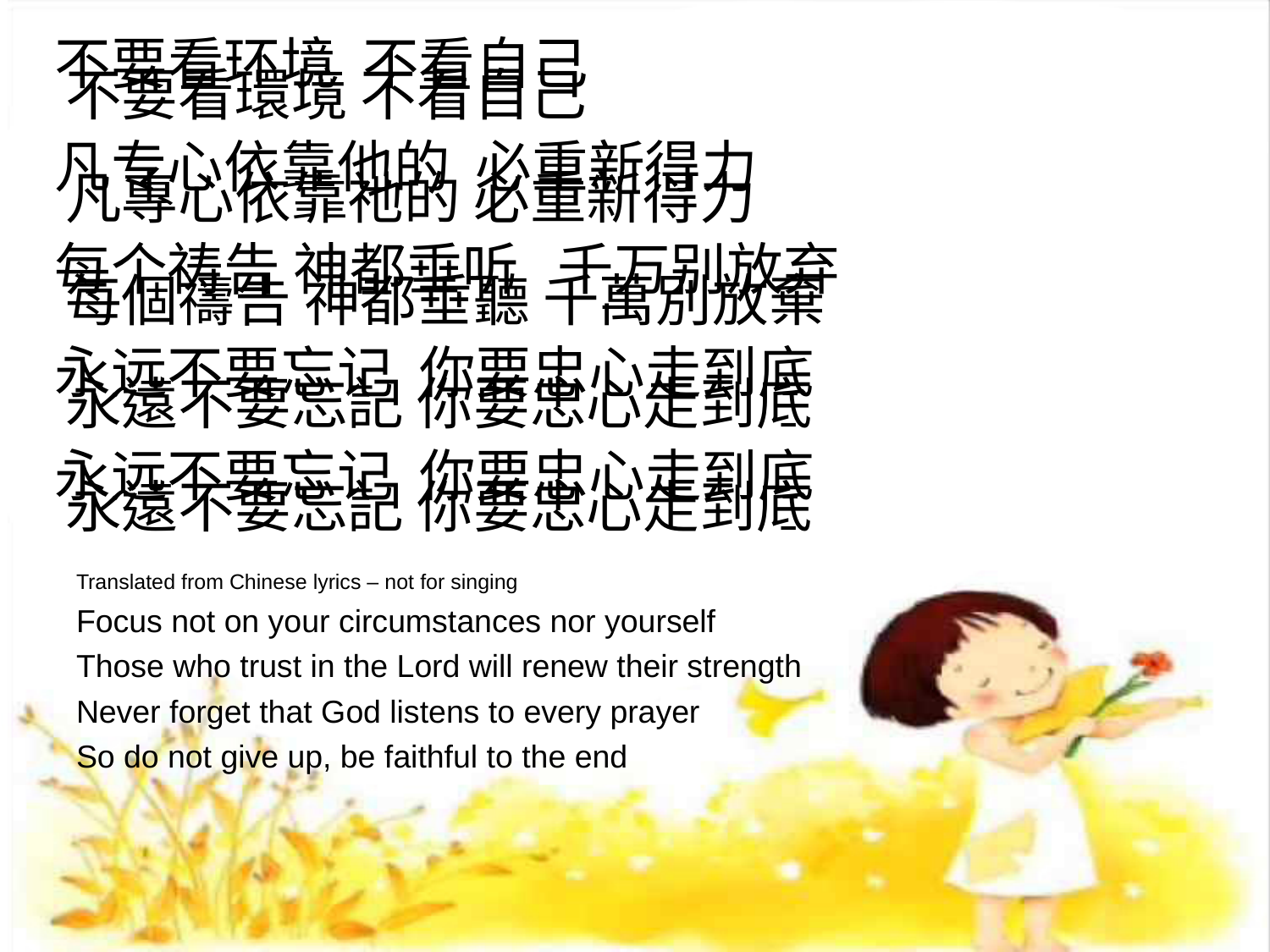

不要看环境  不看自己
凡专心依靠他的  必重新得力
每个祷告 神都垂听   千万别放弃
永远不要忘记  你要忠心走到底
永远不要忘记  你要忠心走到底
不要看環境 不看自己
凡專心依靠祂的 必重新得力
每個禱告 神都垂聽 千萬別放棄
永遠不要忘記 你要忠心走到底
永遠不要忘記 你要忠心走到底
Translated from Chinese lyrics – not for singing
Focus not on your circumstances nor yourself
Those who trust in the Lord will renew their strength
Never forget that God listens to every prayer
So do not give up, be faithful to the end